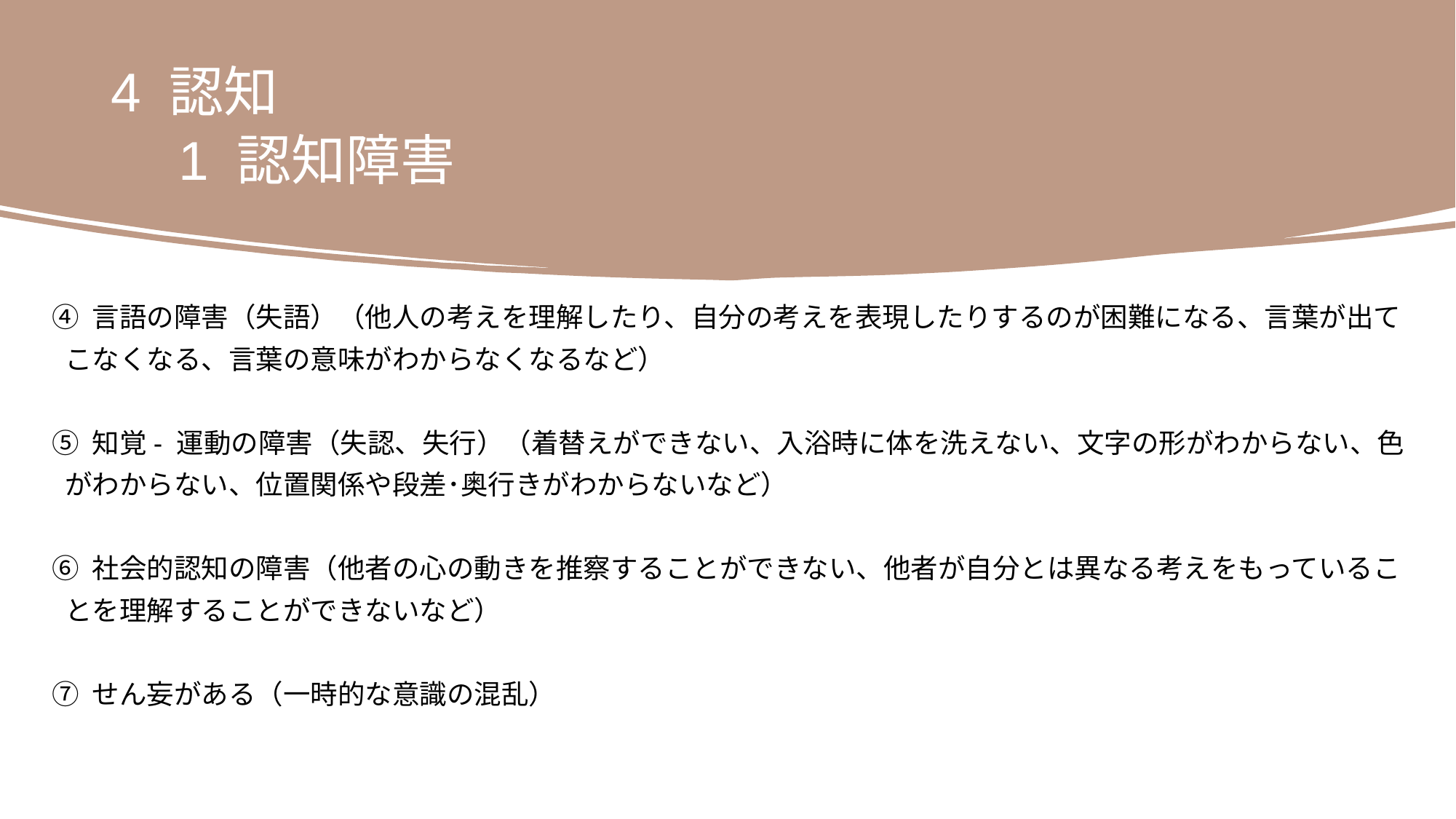

4 認知
　1 認知障害

④ 言語の障害（失語）（他人の考えを理解したり、自分の考えを表現したりするのが困難になる、言葉が出て
 こなくなる、言葉の意味がわからなくなるなど）

⑤ 知覚- 運動の障害（失認、失行）（着替えができない、入浴時に体を洗えない、文字の形がわからない、色
 がわからない、位置関係や段差･奥行きがわからないなど）

⑥ 社会的認知の障害（他者の心の動きを推察することができない、他者が自分とは異なる考えをもっているこ
 とを理解することができないなど）

⑦ せん妄がある（一時的な意識の混乱）